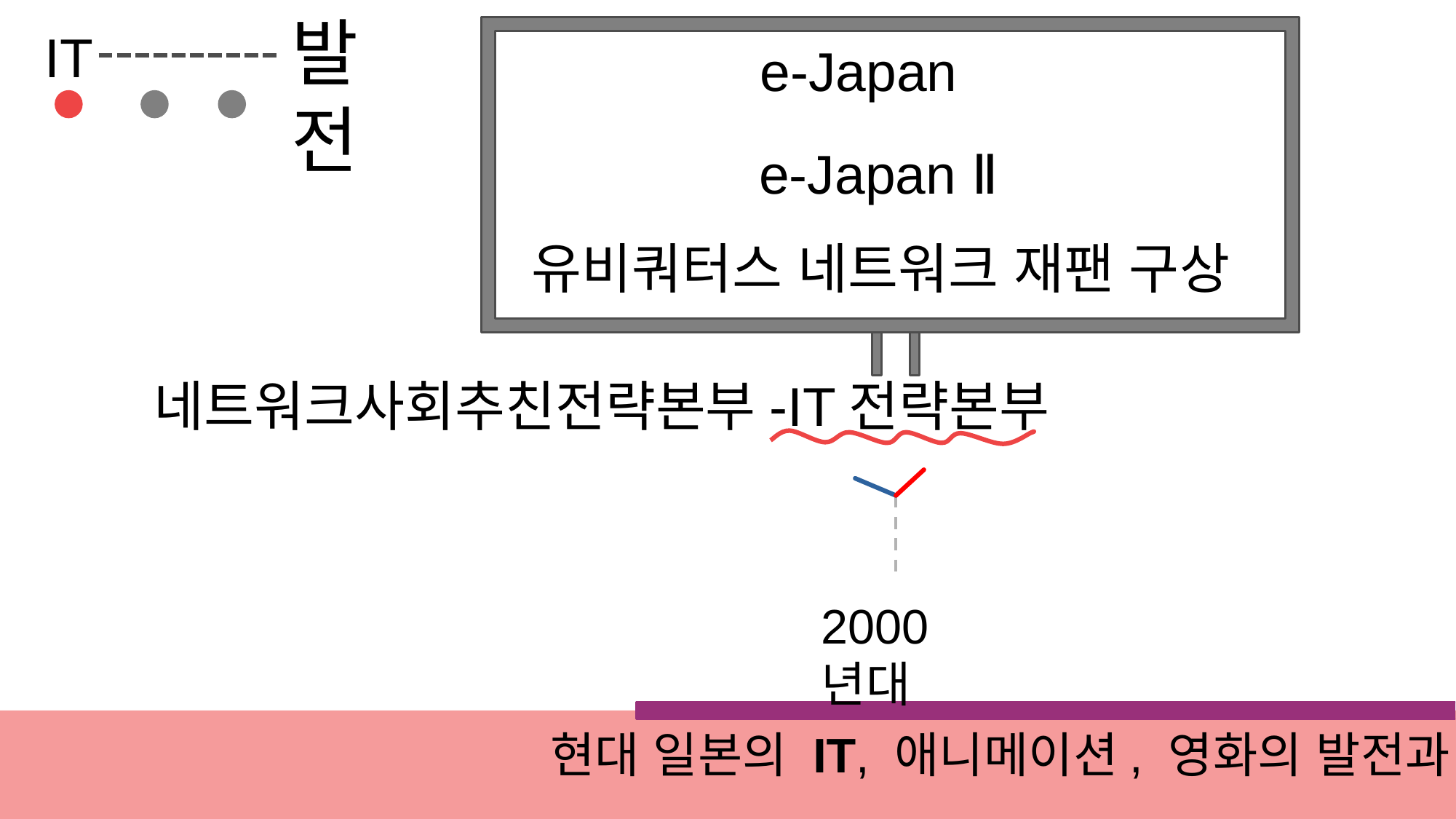

발전
IT

e-Japan

e-Japan Ⅱ
유비쿼터스 네트워크 재팬 구상

네트워크사회추친전략본부-IT전략본부

2000년대

현대 일본의 IT, 애니메이션, 영화의 발전과 현황